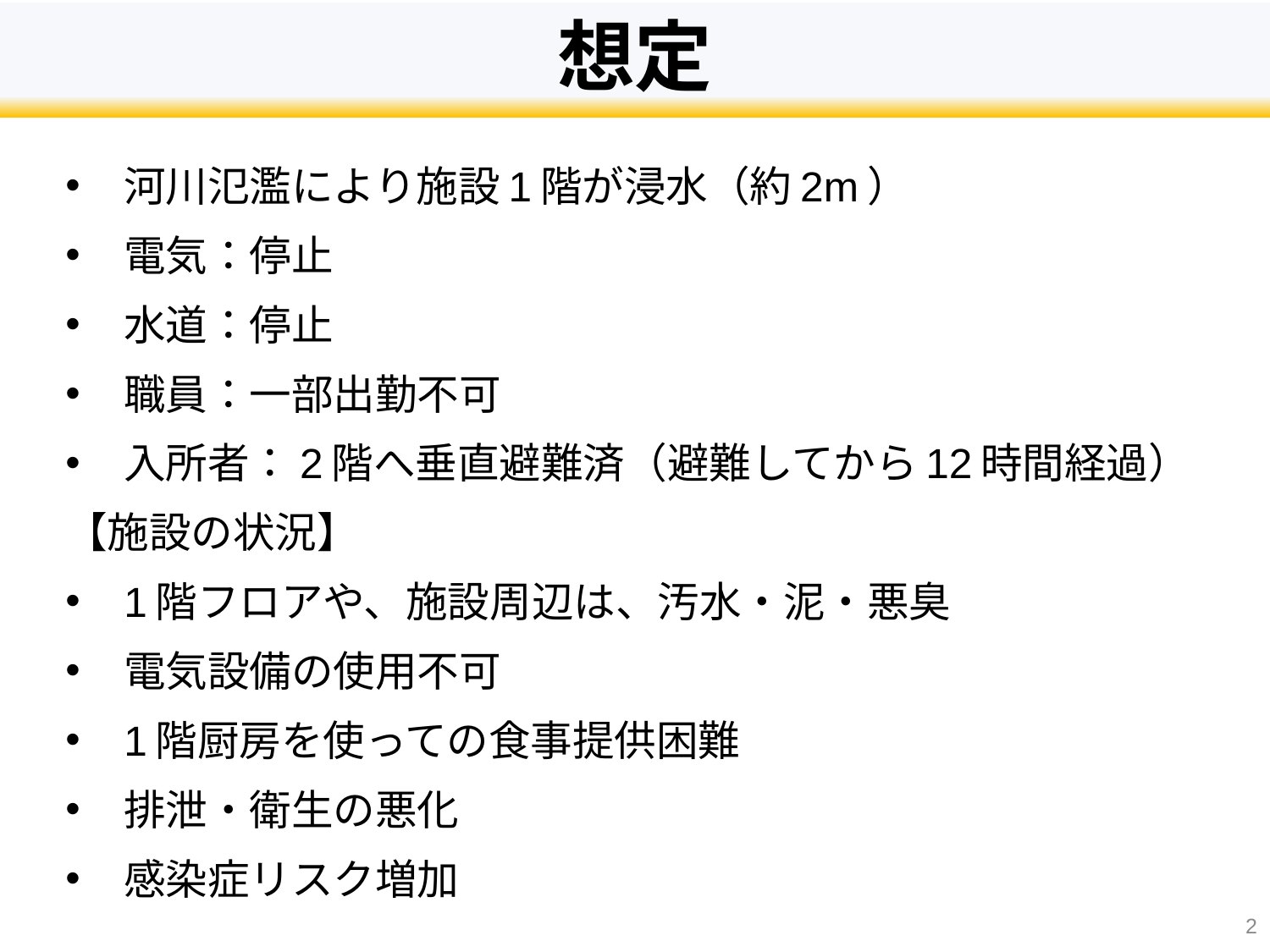

# 想定
河川氾濫により施設1階が浸水（約2m）
電気：停止
水道：停止
職員：一部出勤不可
入所者：2階へ垂直避難済（避難してから12時間経過）
【施設の状況】
1階フロアや、施設周辺は、汚水・泥・悪臭
電気設備の使用不可
1階厨房を使っての食事提供困難
排泄・衛生の悪化
感染症リスク増加
2